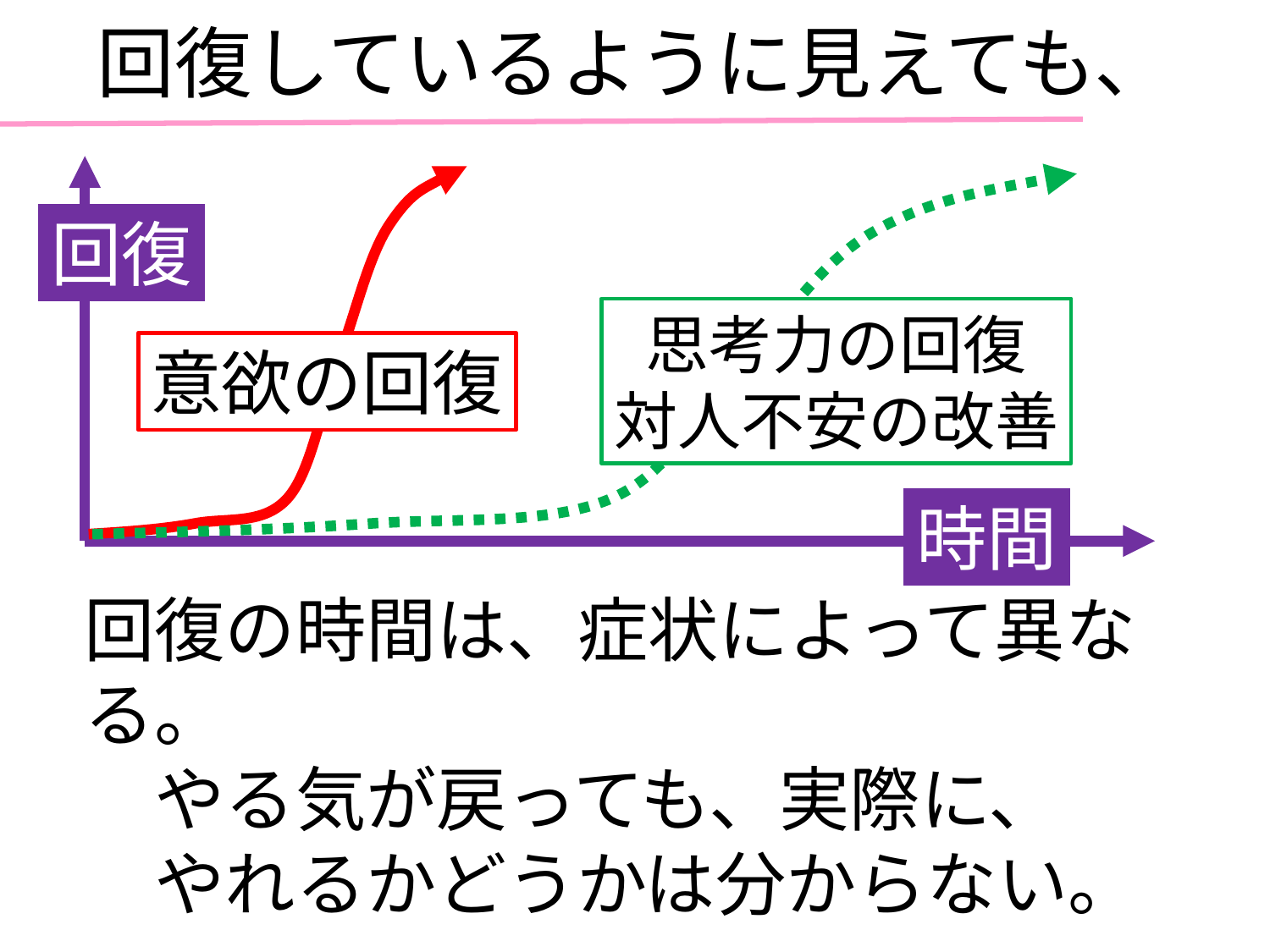

回復しているように見えても、

回復
思考力の回復
対人不安の改善
意欲の回復
時間
回復の時間は、症状によって異なる。
　やる気が戻っても、実際に、
　やれるかどうかは分からない。